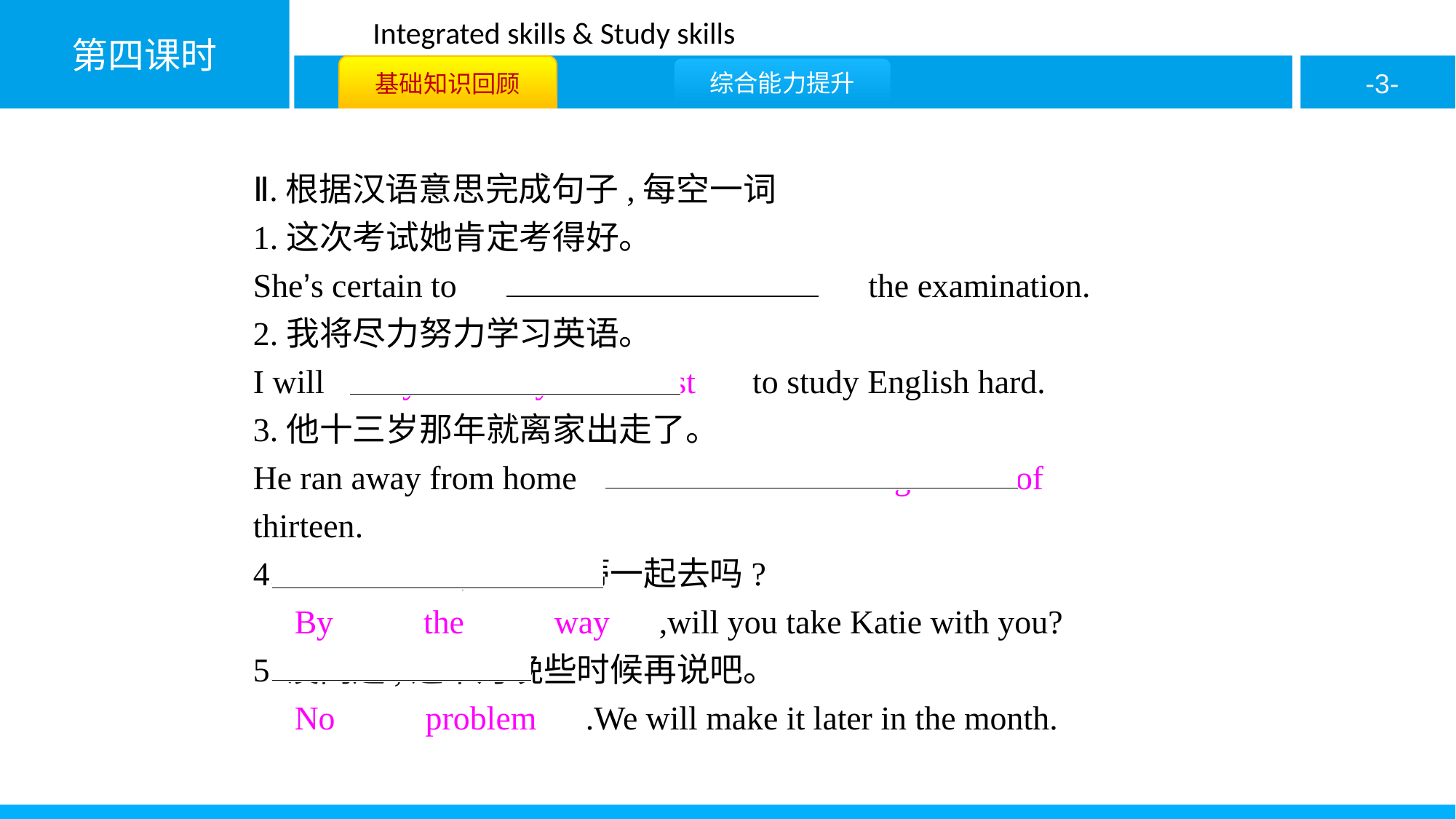

Ⅱ.根据汉语意思完成句子,每空一词
1.这次考试她肯定考得好。
She’s certain to 　do　 　well　 　in　 the examination.
2.我将尽力努力学习英语。
I will 　try　 　my　 　best　 to study English hard.
3.他十三岁那年就离家出走了。
He ran away from home 　at　 　the　 　age　 　of　 thirteen.
4.顺便问一下,你带凯蒂一起去吗?
　By　 　the　 　way　,will you take Katie with you?
5.没问题,这个月晚些时候再说吧。
　No　 　problem　.We will make it later in the month.